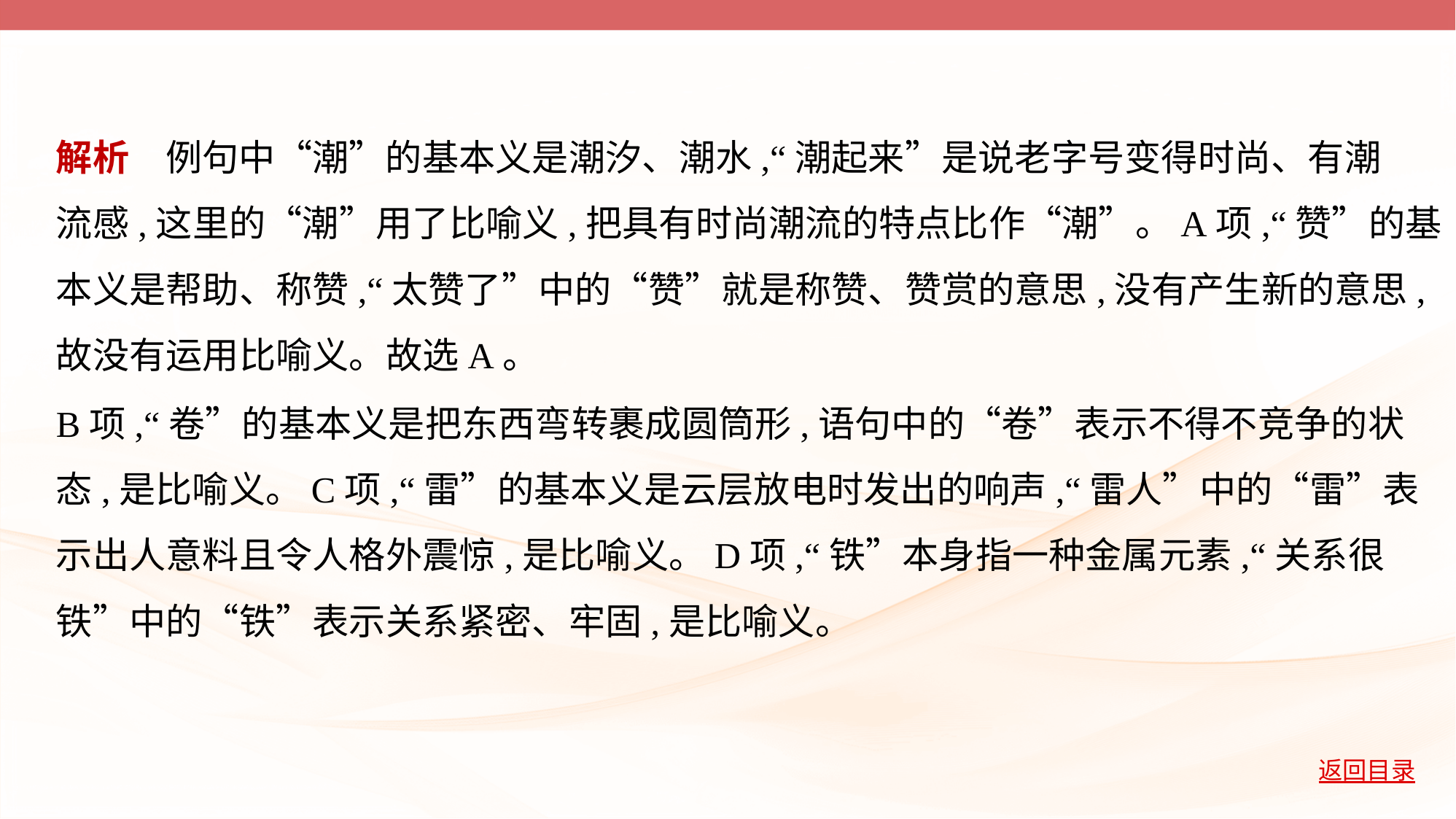

解析　例句中“潮”的基本义是潮汐、潮水,“潮起来”是说老字号变得时尚、有潮
流感,这里的“潮”用了比喻义,把具有时尚潮流的特点比作“潮”。A项,“赞”的基
本义是帮助、称赞,“太赞了”中的“赞”就是称赞、赞赏的意思,没有产生新的意思,
故没有运用比喻义。故选A。
B项,“卷”的基本义是把东西弯转裹成圆筒形,语句中的“卷”表示不得不竞争的状
态,是比喻义。C项,“雷”的基本义是云层放电时发出的响声,“雷人”中的“雷”表
示出人意料且令人格外震惊,是比喻义。D项,“铁”本身指一种金属元素,“关系很
铁”中的“铁”表示关系紧密、牢固,是比喻义。